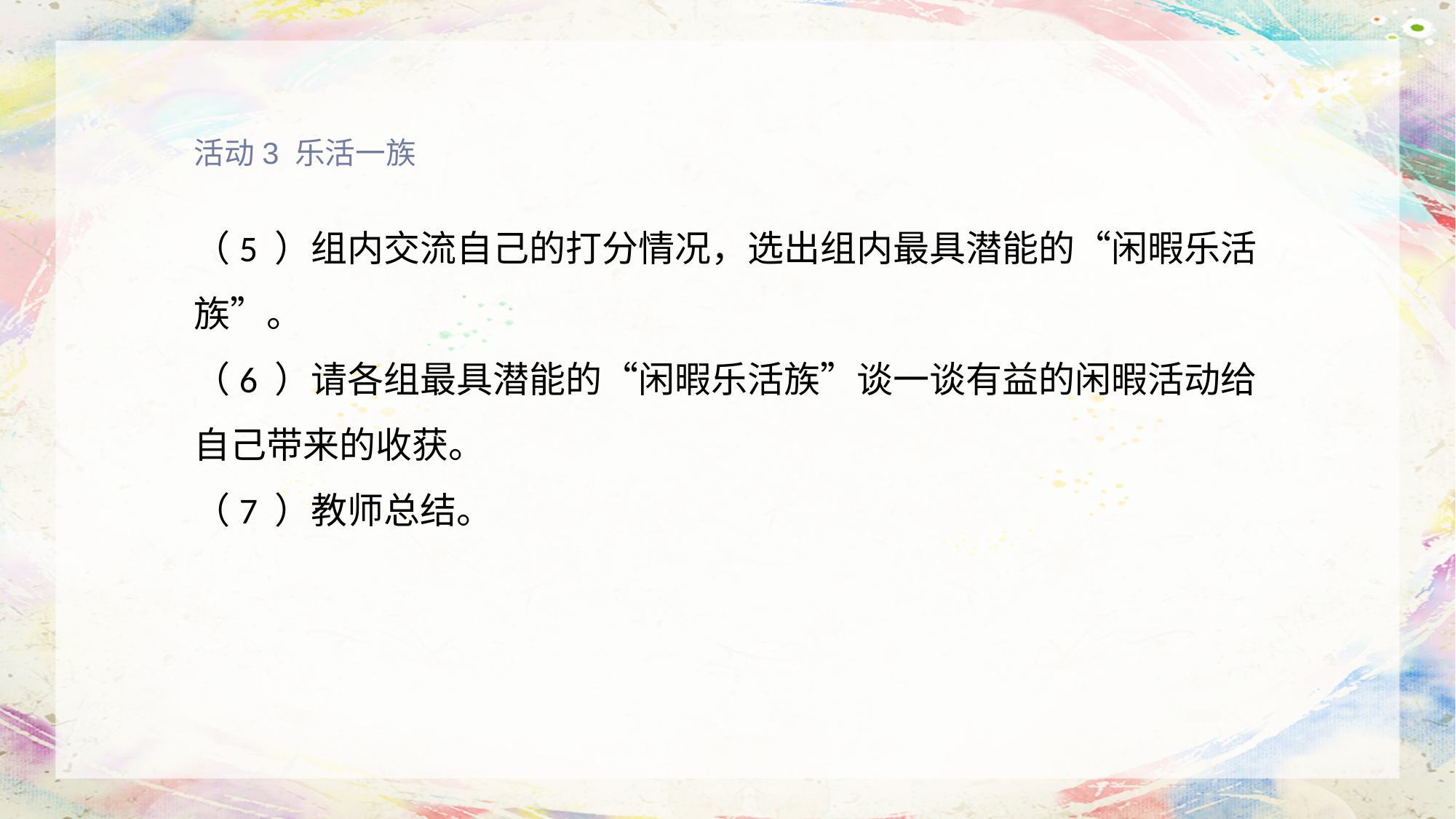

活动3 乐活一族

（5 ）组内交流自己的打分情况，选出组内最具潜能的“闲暇乐活族”。
（6 ）请各组最具潜能的“闲暇乐活族”谈一谈有益的闲暇活动给自己带来的收获。
（7 ）教师总结。